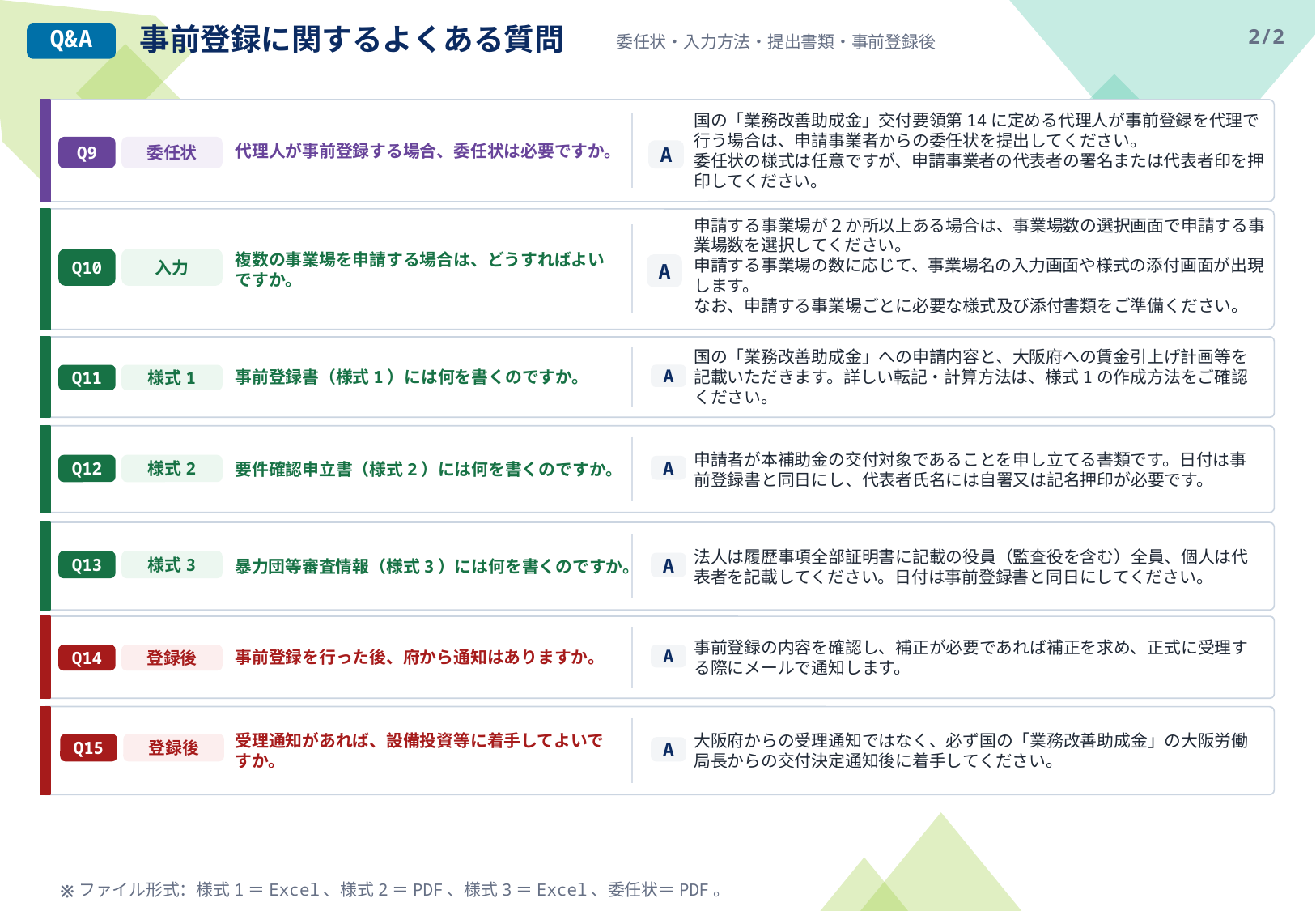

事前登録に関するよくある質問
Q&A
委任状・入力方法・提出書類・事前登録後
2/2

国の「業務改善助成金」交付要領第14に定める代理人が事前登録を代理で行う場合は、申請事業者からの委任状を提出してください。
委任状の様式は任意ですが、申請事業者の代表者の署名または代表者印を押印してください。
代理人が事前登録する場合、委任状は必要ですか。

Q9

委任状

A

申請する事業場が２か所以上ある場合は、事業場数の選択画面で申請する事業場数を選択してください。
申請する事業場の数に応じて、事業場名の入力画面や様式の添付画面が出現します。
なお、申請する事業場ごとに必要な様式及び添付書類をご準備ください。
複数の事業場を申請する場合は、どうすればよいですか。

Q10

入力

A

国の「業務改善助成金」への申請内容と、大阪府への賃金引上げ計画等を記載いただきます。詳しい転記・計算方法は、様式1の作成方法をご確認ください。
事前登録書（様式1）には何を書くのですか。

A

Q11

様式1

申請者が本補助金の交付対象であることを申し立てる書類です。日付は事前登録書と同日にし、代表者氏名には自署又は記名押印が必要です。
要件確認申立書（様式2）には何を書くのですか。

Q12

様式2

A

法人は履歴事項全部証明書に記載の役員（監査役を含む）全員、個人は代表者を記載してください。日付は事前登録書と同日にしてください。
暴力団等審査情報（様式3）には何を書くのですか。

Q13

様式3

A

事前登録の内容を確認し、補正が必要であれば補正を求め、正式に受理する際にメールで通知します。
事前登録を行った後、府から通知はありますか。

A

Q14

登録後

大阪府からの受理通知ではなく、必ず国の「業務改善助成金」の大阪労働局長からの交付決定通知後に着手してください。
受理通知があれば、設備投資等に着手してよいですか。

Q15

登録後

A

ファイル形式：様式1＝Excel、様式2＝PDF、様式3＝Excel、委任状＝PDF。
※